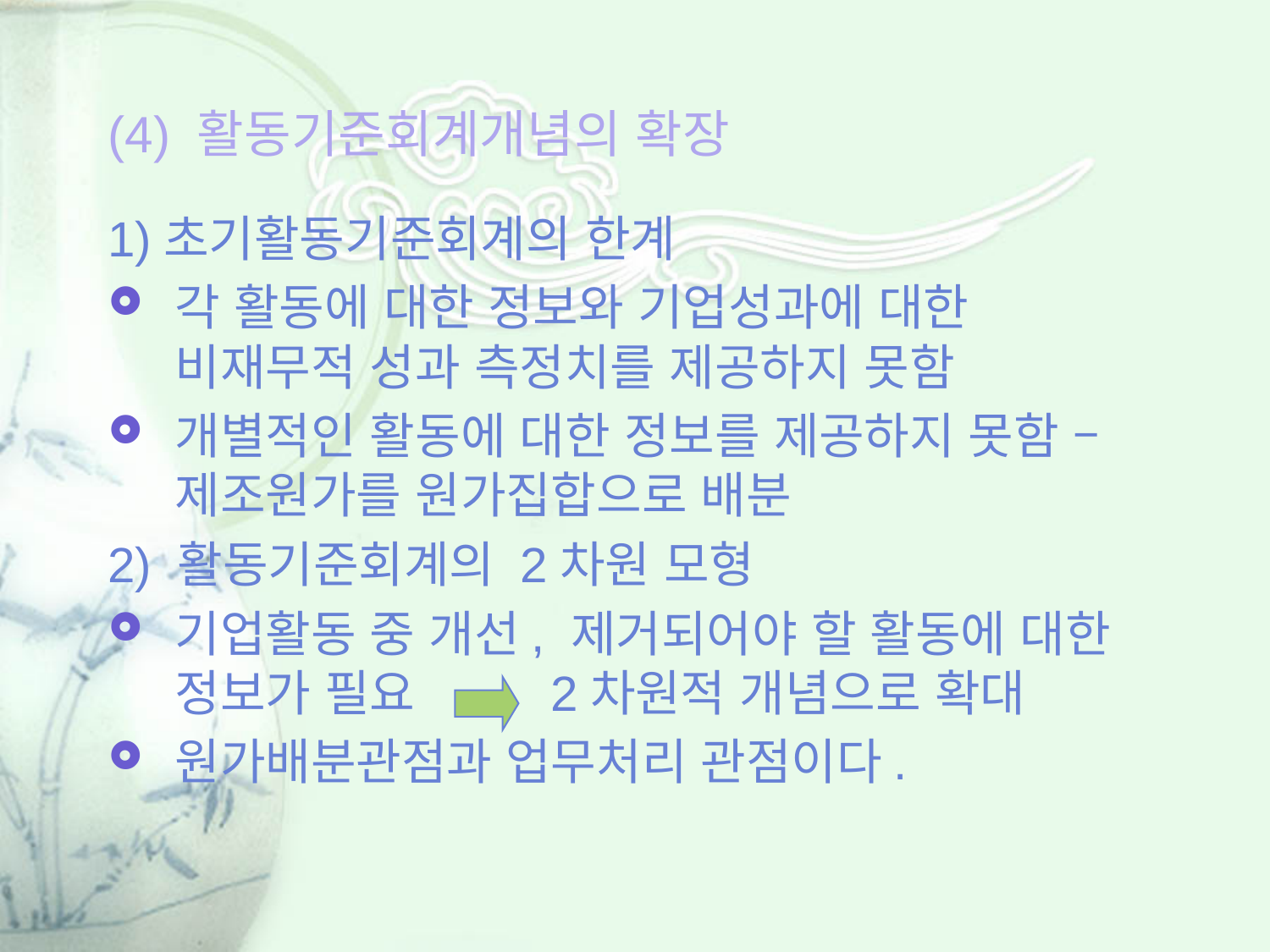

# (4) 활동기준회계개념의 확장
1)초기활동기준회계의 한계
각 활동에 대한 정보와 기업성과에 대한 비재무적 성과 측정치를 제공하지 못함
개별적인 활동에 대한 정보를 제공하지 못함 – 제조원가를 원가집합으로 배분
2) 활동기준회계의 2차원 모형
기업활동 중 개선, 제거되어야 할 활동에 대한 정보가 필요         2차원적 개념으로 확대
원가배분관점과 업무처리 관점이다.